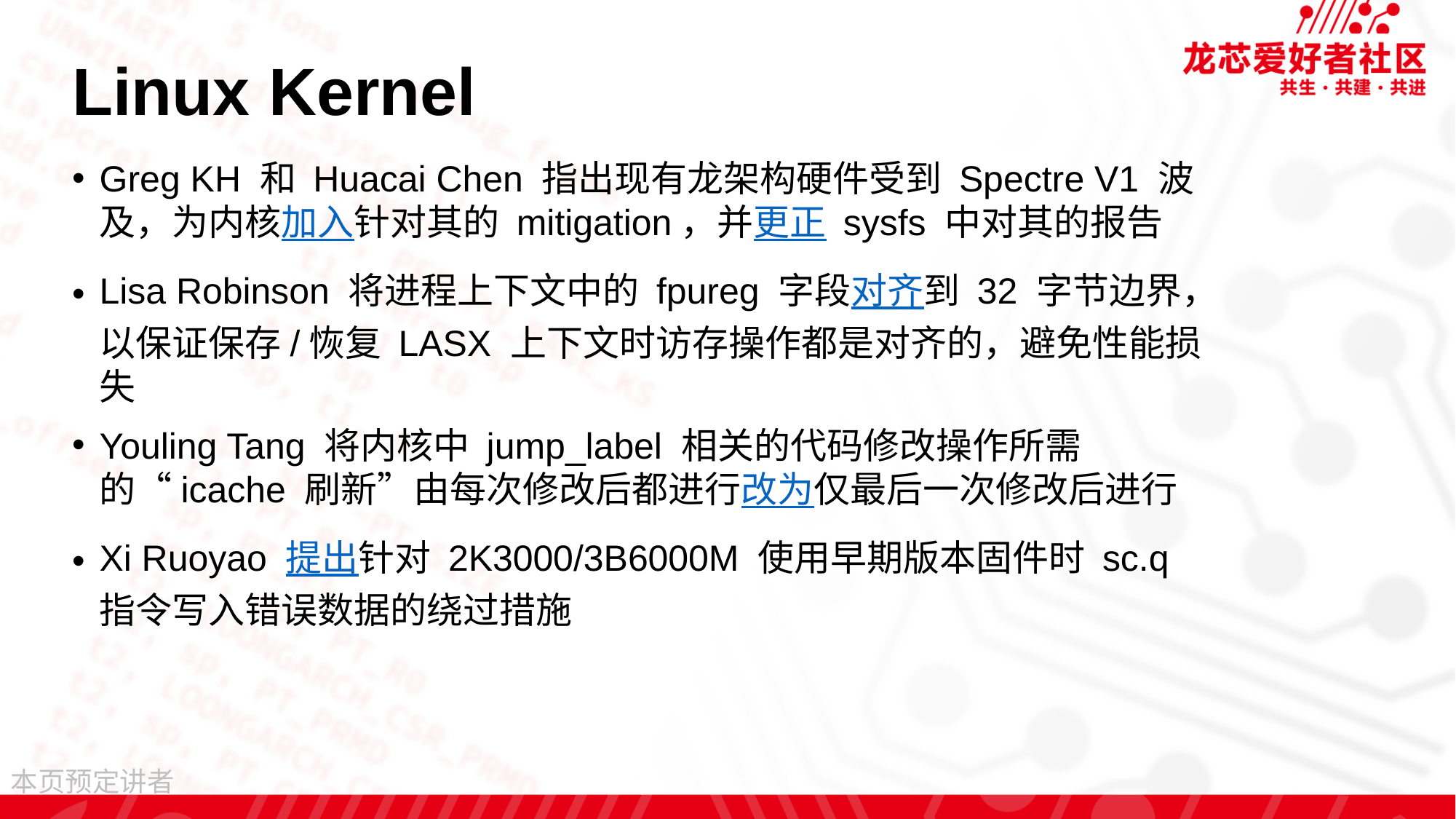

# Linux Kernel
Greg KH 和 Huacai Chen 指出现有龙架构硬件受到 Spectre V1 波及，为内核加入针对其的 mitigation，并更正 sysfs 中对其的报告
Lisa Robinson 将进程上下文中的 fpureg 字段对齐到 32 字节边界，以保证保存/恢复 LASX 上下文时访存操作都是对齐的，避免性能损失
Youling Tang 将内核中 jump_label 相关的代码修改操作所需的“icache 刷新”由每次修改后都进行改为仅最后一次修改后进行
Xi Ruoyao 提出针对 2K3000/3B6000M 使用早期版本固件时 sc.q 指令写入错误数据的绕过措施